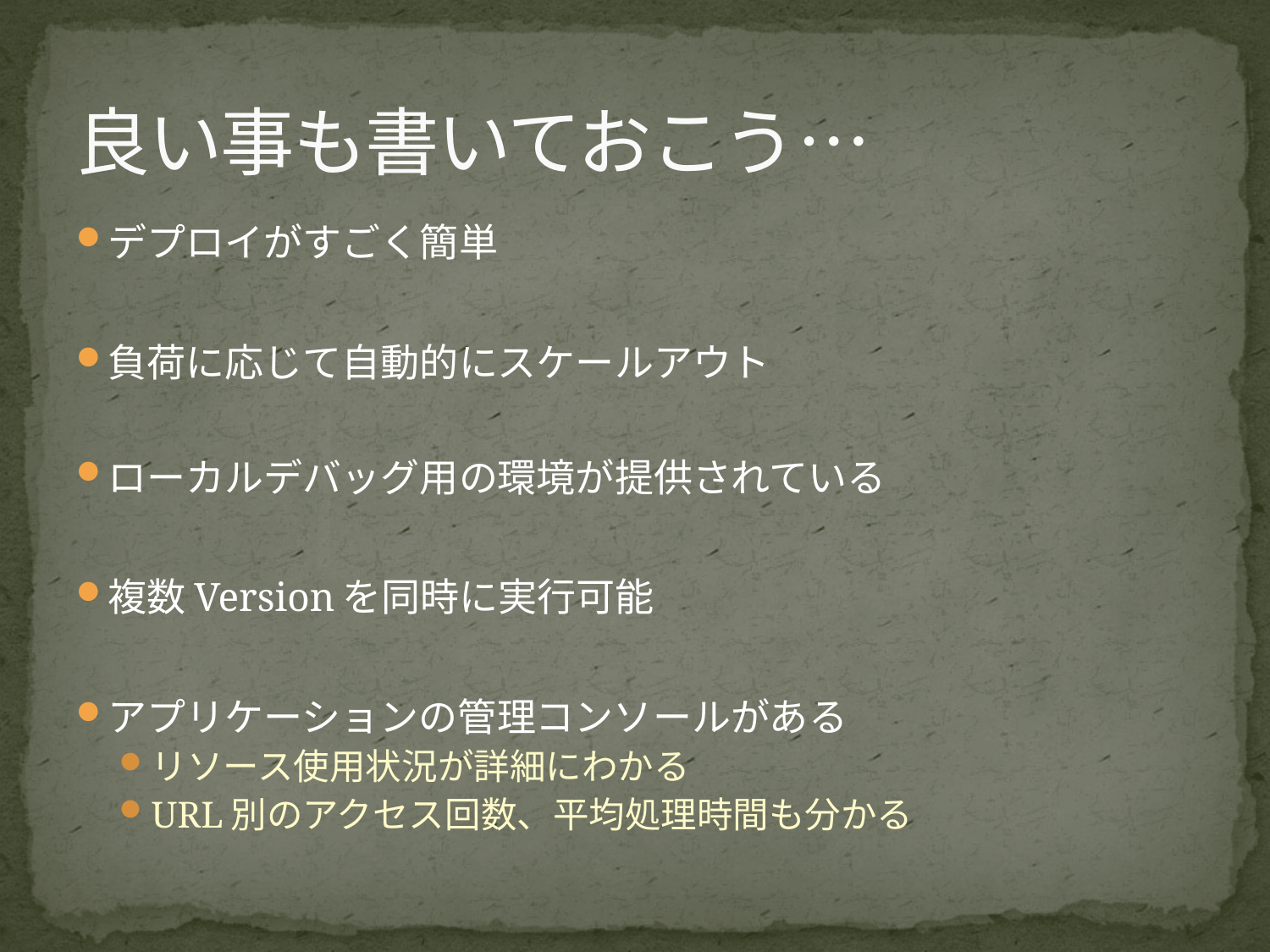

# 良い事も書いておこう…
デプロイがすごく簡単

負荷に応じて自動的にスケールアウト

ローカルデバッグ用の環境が提供されている

複数Versionを同時に実行可能

アプリケーションの管理コンソールがある
リソース使用状況が詳細にわかる
URL別のアクセス回数、平均処理時間も分かる